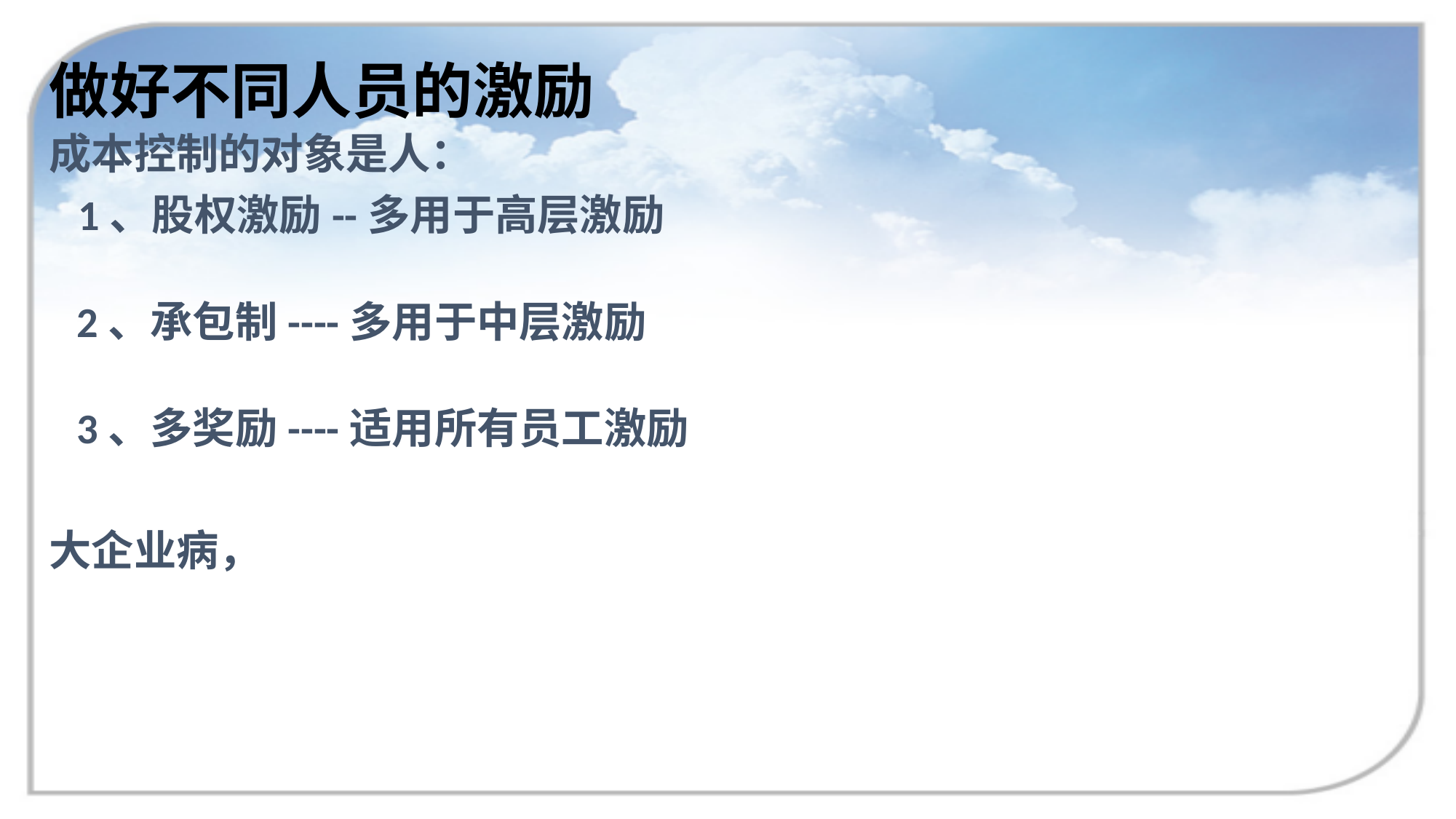

# 做好不同人员的激励
成本控制的对象是人：
   1、股权激励--多用于高层激励
2、承包制----多用于中层激励
3、多奖励----适用所有员工激励

大企业病，